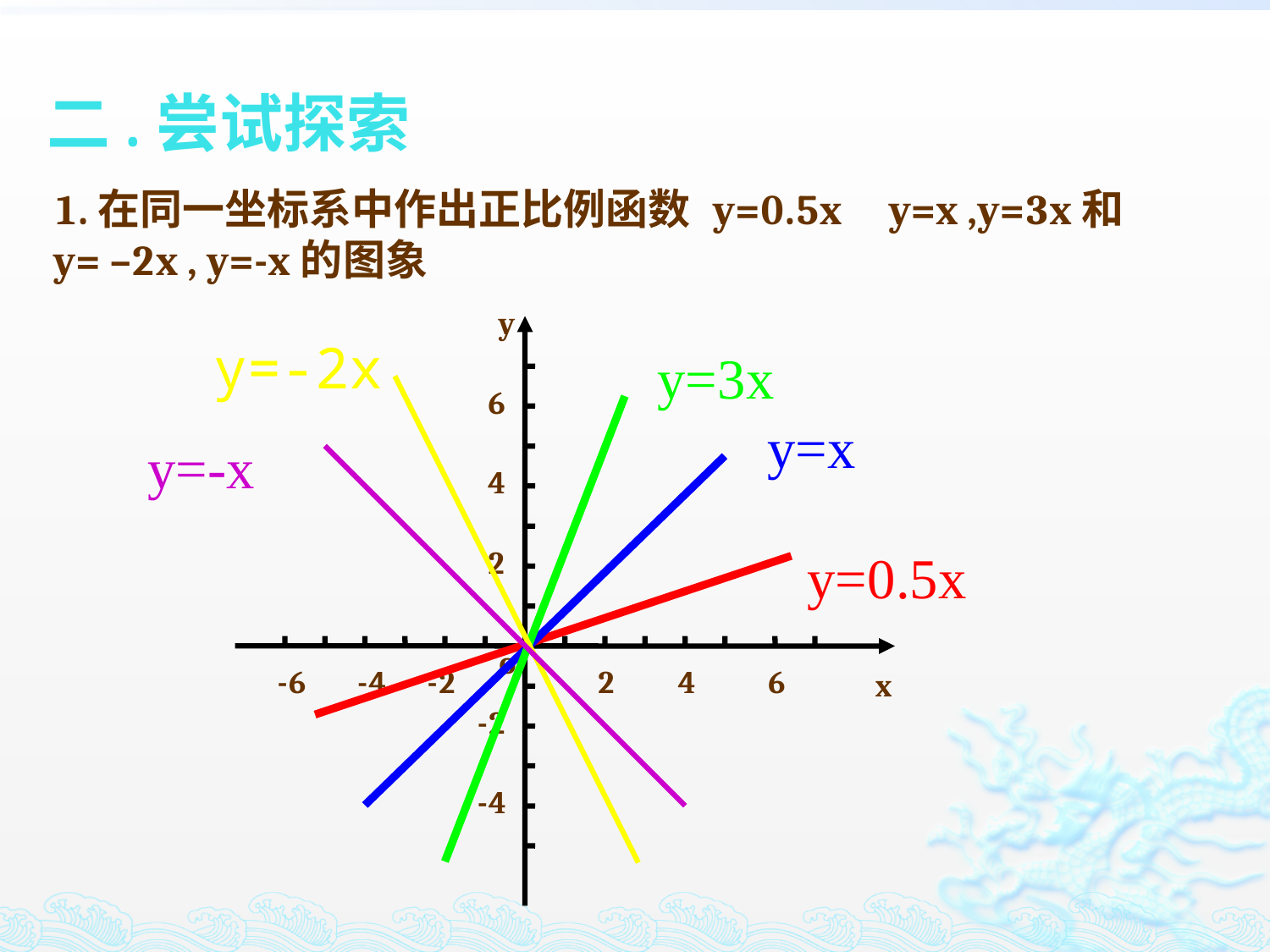

二.尝试探索
1.在同一坐标系中作出正比例函数 y=0.5x     y=x ,y=3x和
y= –2x , y=-x的图象
y

y=-2x
y=3x

6

y=x
y=-x

4

2
y=0.5x

o

-6
-4
-2
2
4
6
x

-2

-4